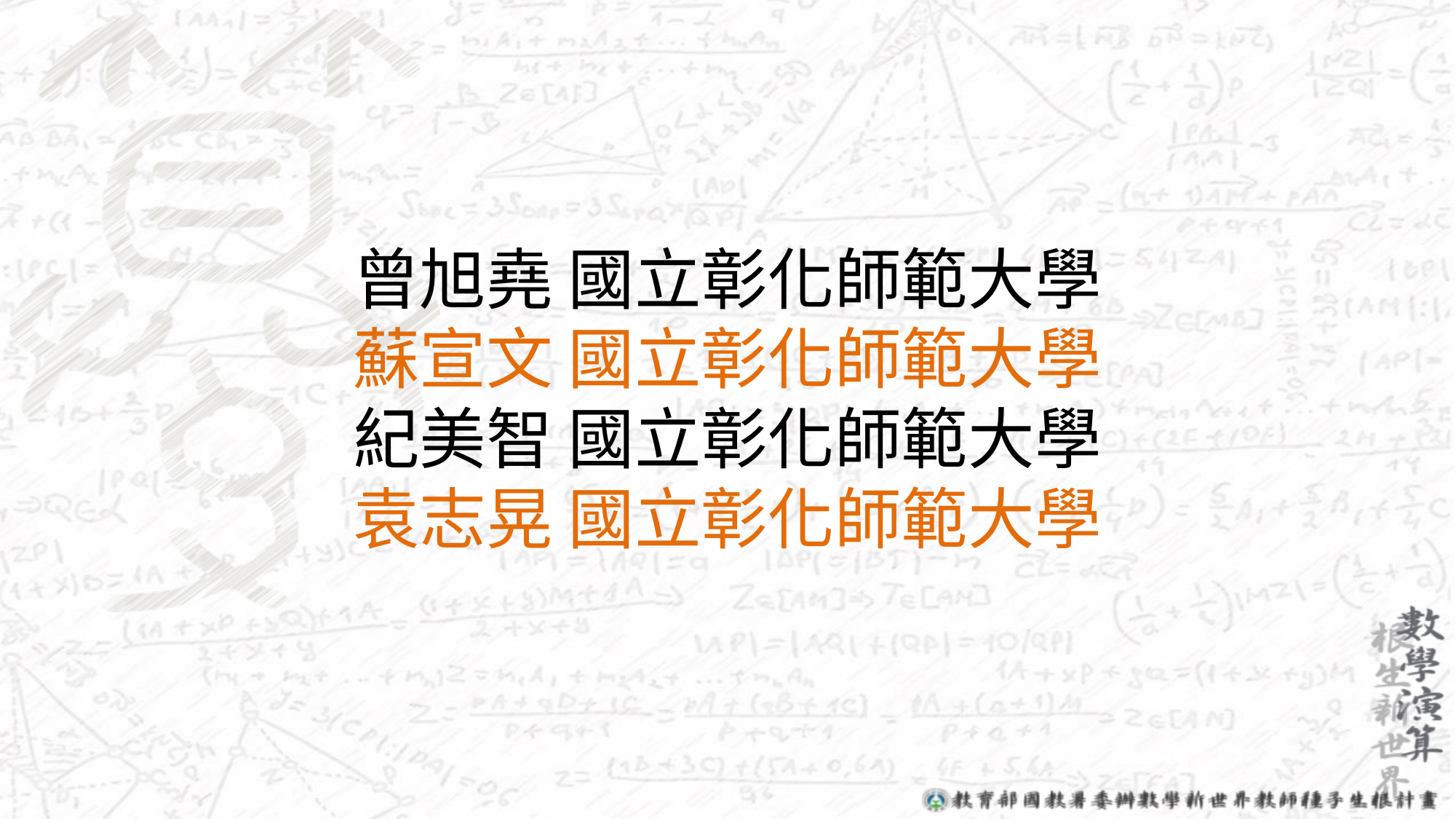

# 曾旭堯 國立彰化師範大學 蘇宣文 國立彰化師範大學 紀美智 國立彰化師範大學 袁志晃 國立彰化師範大學